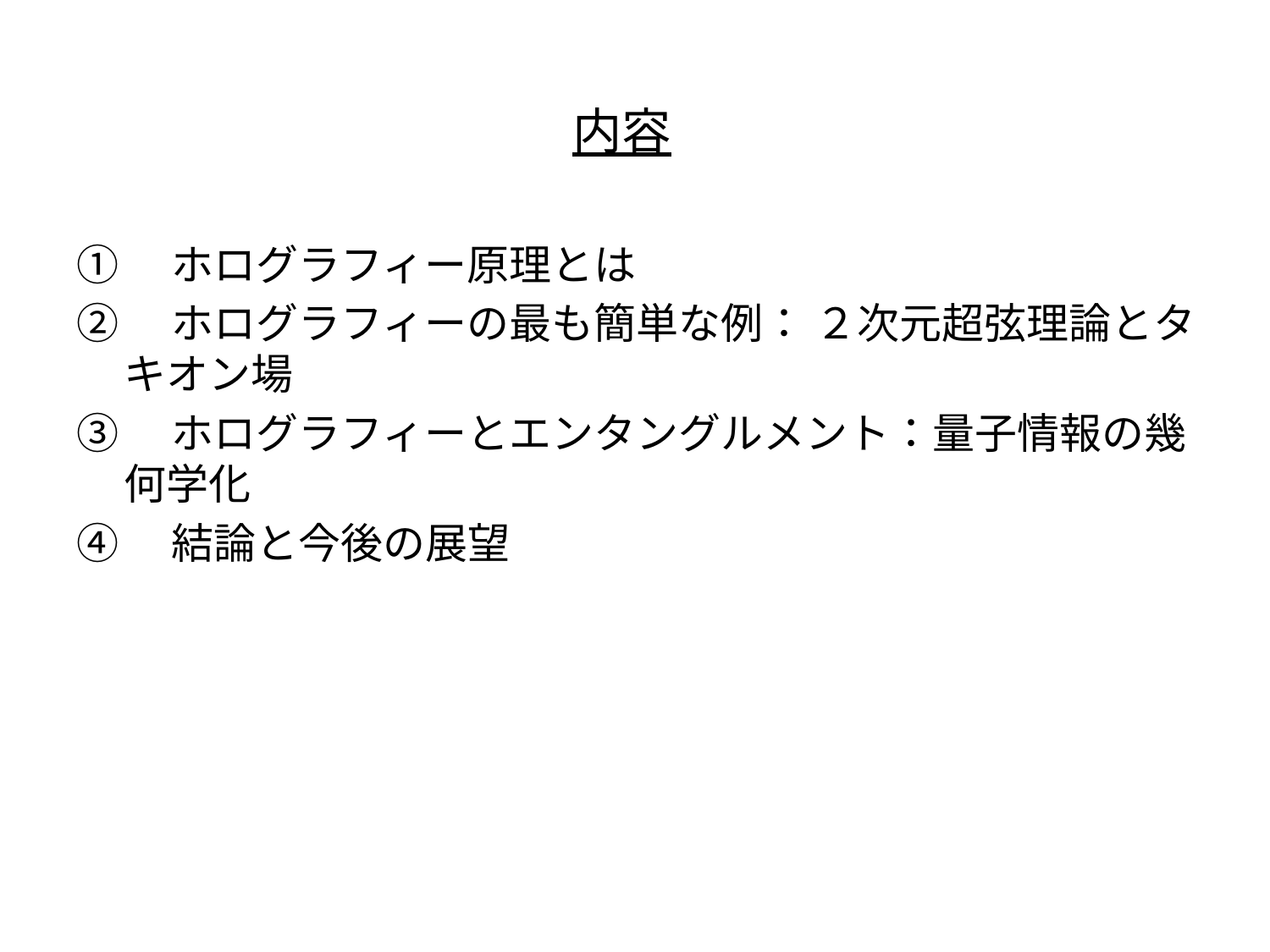

内容

①　ホログラフィー原理とは
②　ホログラフィーの最も簡単な例： ２次元超弦理論とタキオン場
③　ホログラフィーとエンタングルメント：量子情報の幾何学化
④　結論と今後の展望